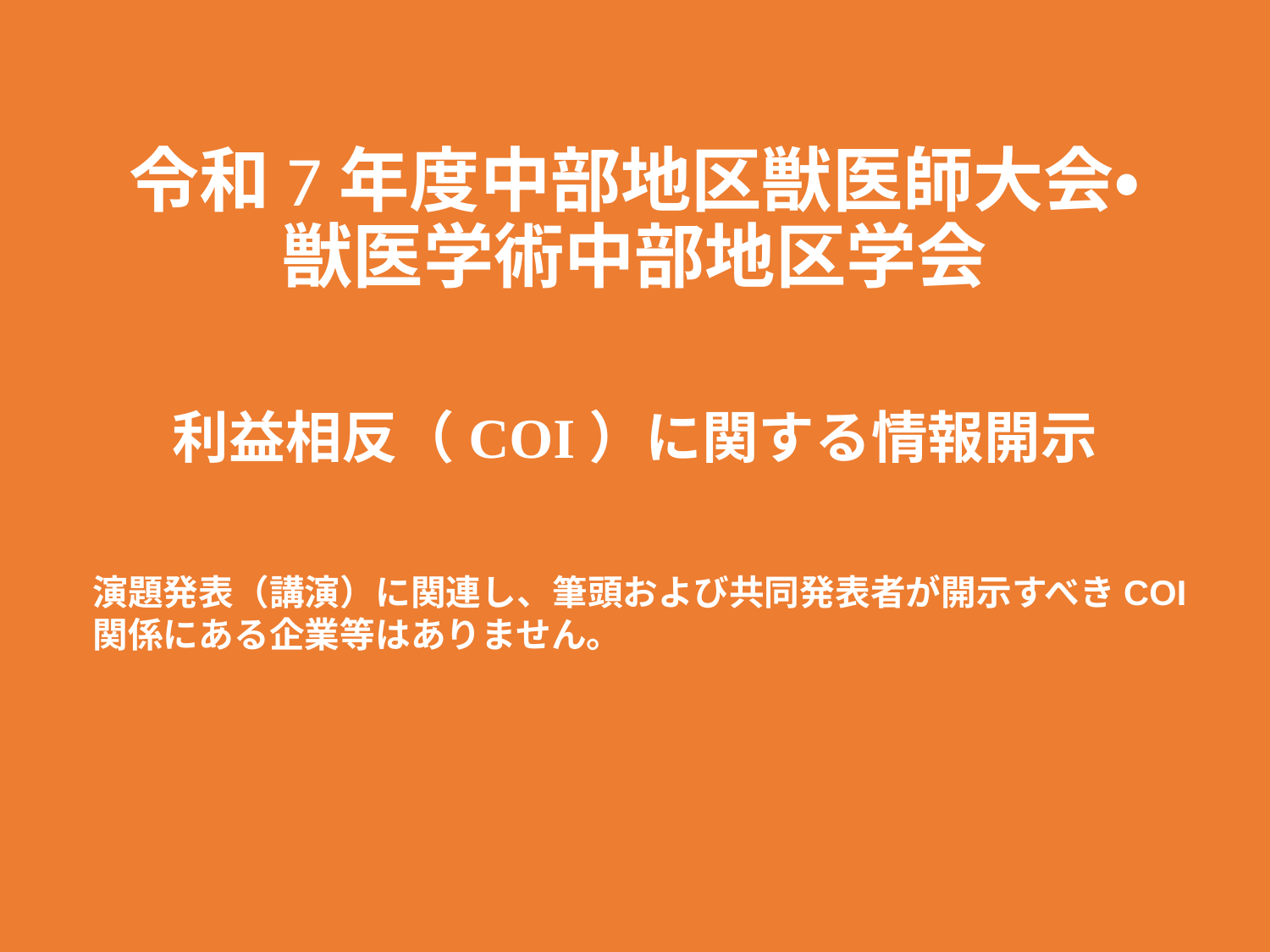

# 令和7年度中部地区獣医師大会・ 獣医学術中部地区学会
利益相反（COI）に関する情報開示

演題発表（講演）に関連し、筆頭および共同発表者が開示すべきCOI 関係にある企業等はありません。